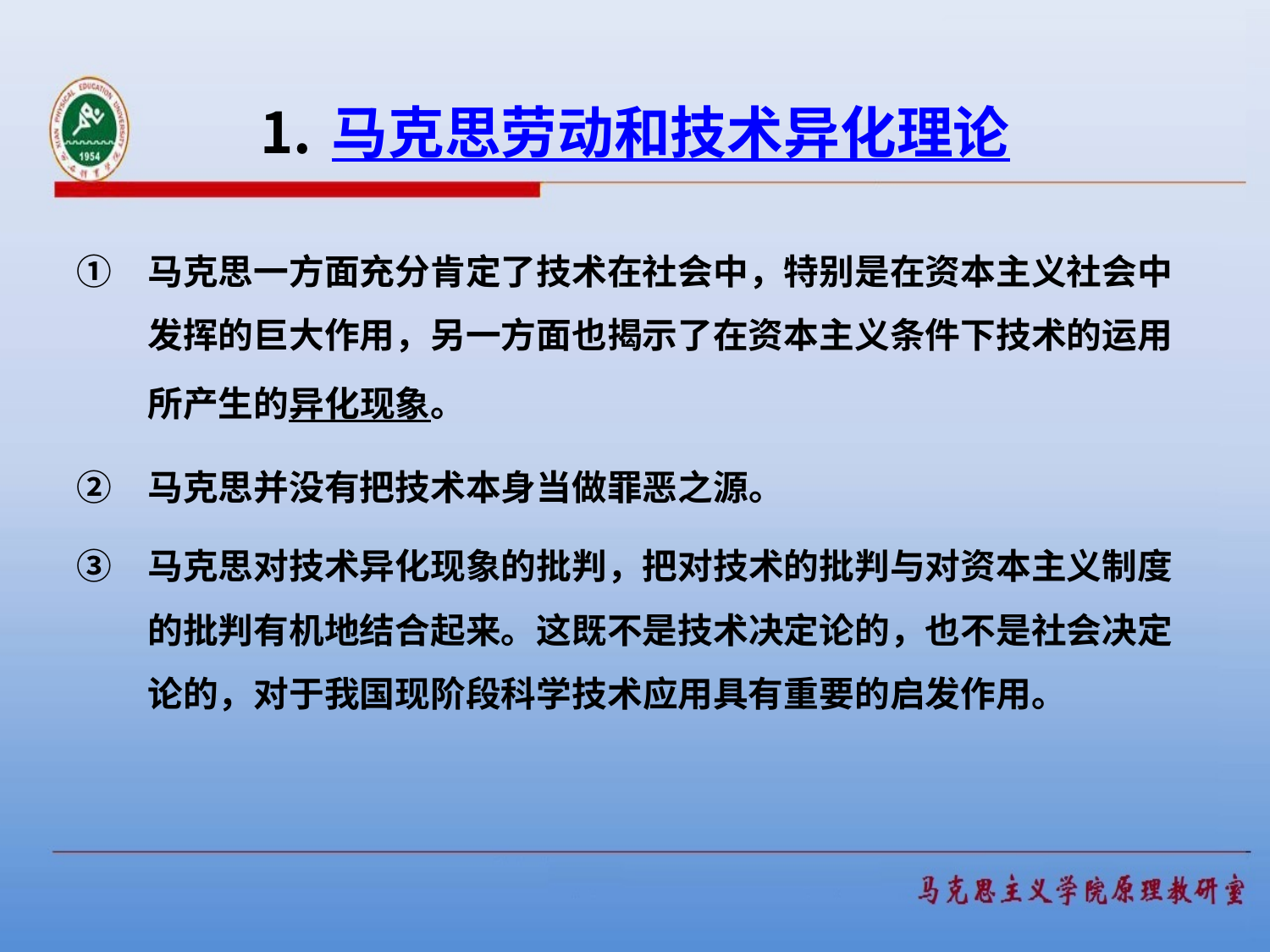

# 马克思劳动和技术异化理论
马克思一方面充分肯定了技术在社会中，特别是在资本主义社会中发挥的巨大作用，另一方面也揭示了在资本主义条件下技术的运用所产生的异化现象。
马克思并没有把技术本身当做罪恶之源。
马克思对技术异化现象的批判，把对技术的批判与对资本主义制度的批判有机地结合起来。这既不是技术决定论的，也不是社会决定论的，对于我国现阶段科学技术应用具有重要的启发作用。